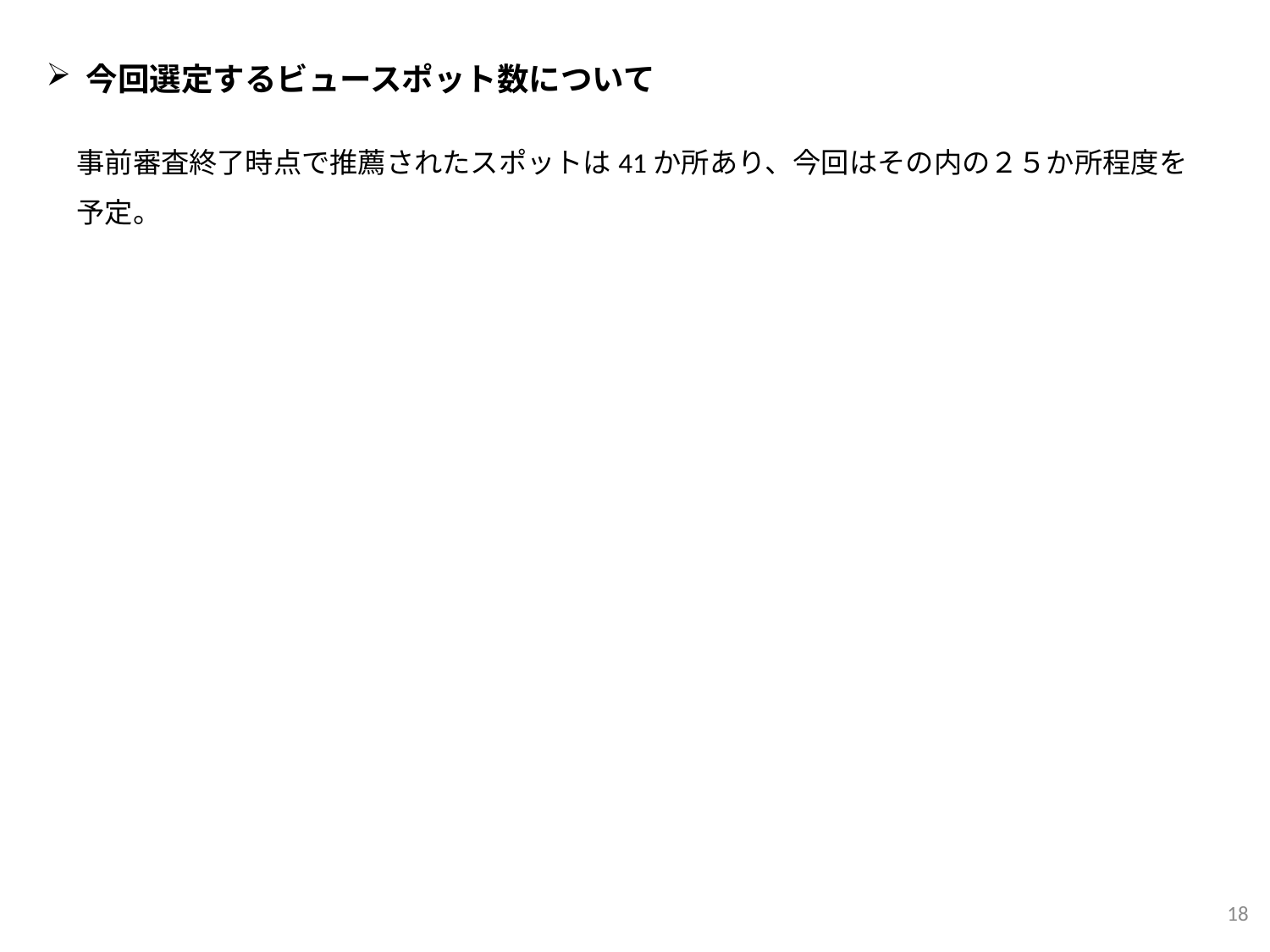

今回選定するビュースポット数について
事前審査終了時点で推薦されたスポットは41か所あり、今回はその内の２５か所程度を予定。
18